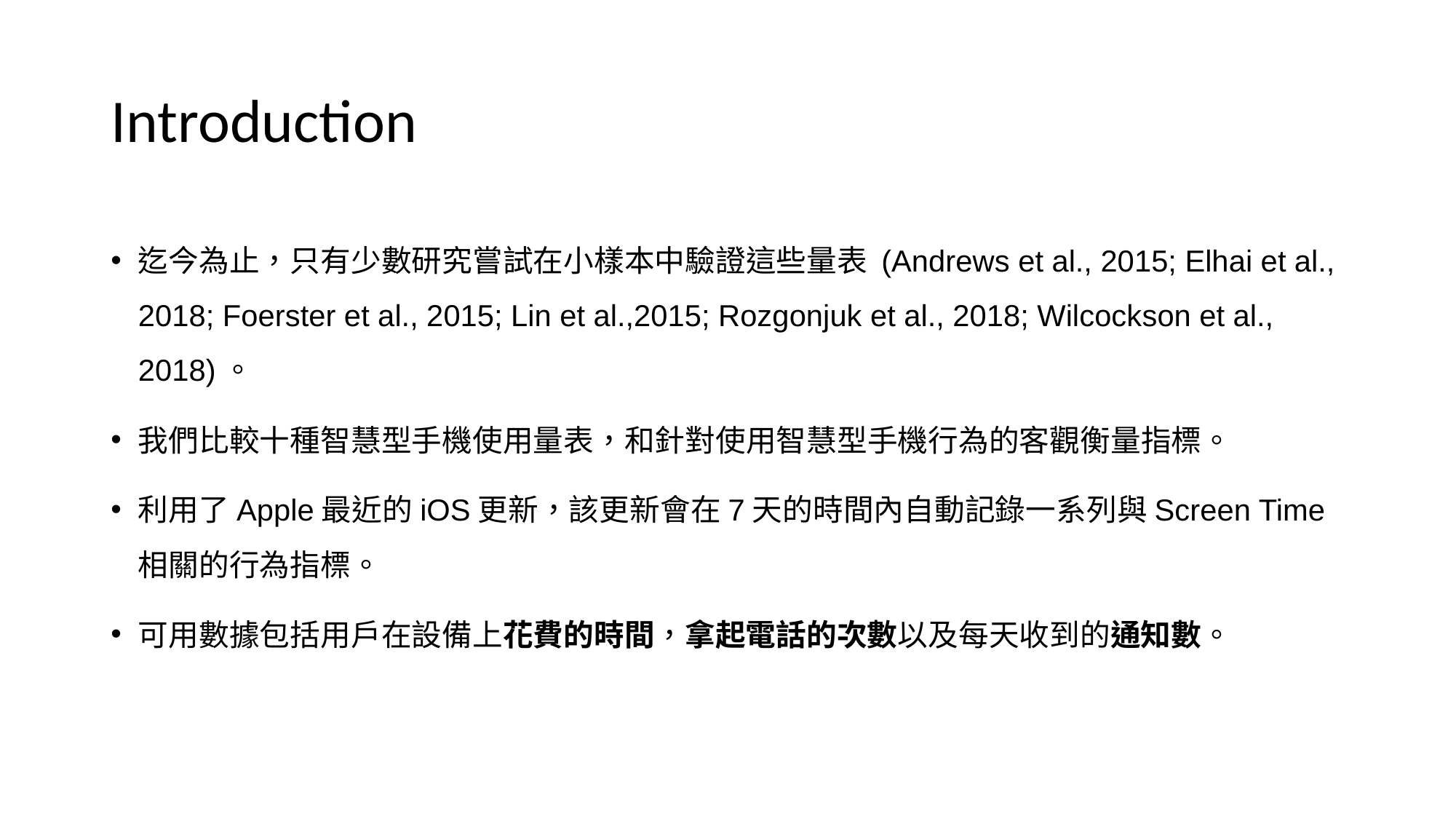

# Introduction
迄今為止，只有少數研究嘗試在小樣本中驗證這些量表 (Andrews et al., 2015; Elhai et al., 2018; Foerster et al., 2015; Lin et al.,2015; Rozgonjuk et al., 2018; Wilcockson et al., 2018)。
我們比較十種智慧型手機使用量表，和針對使用智慧型手機行為的客觀衡量指標。
利用了Apple最近的iOS更新，該更新會在7天的時間內自動記錄一系列與Screen Time相關的行為指標。
可用數據包括用戶在設備上花費的時間，拿起電話的次數以及每天收到的通知數。